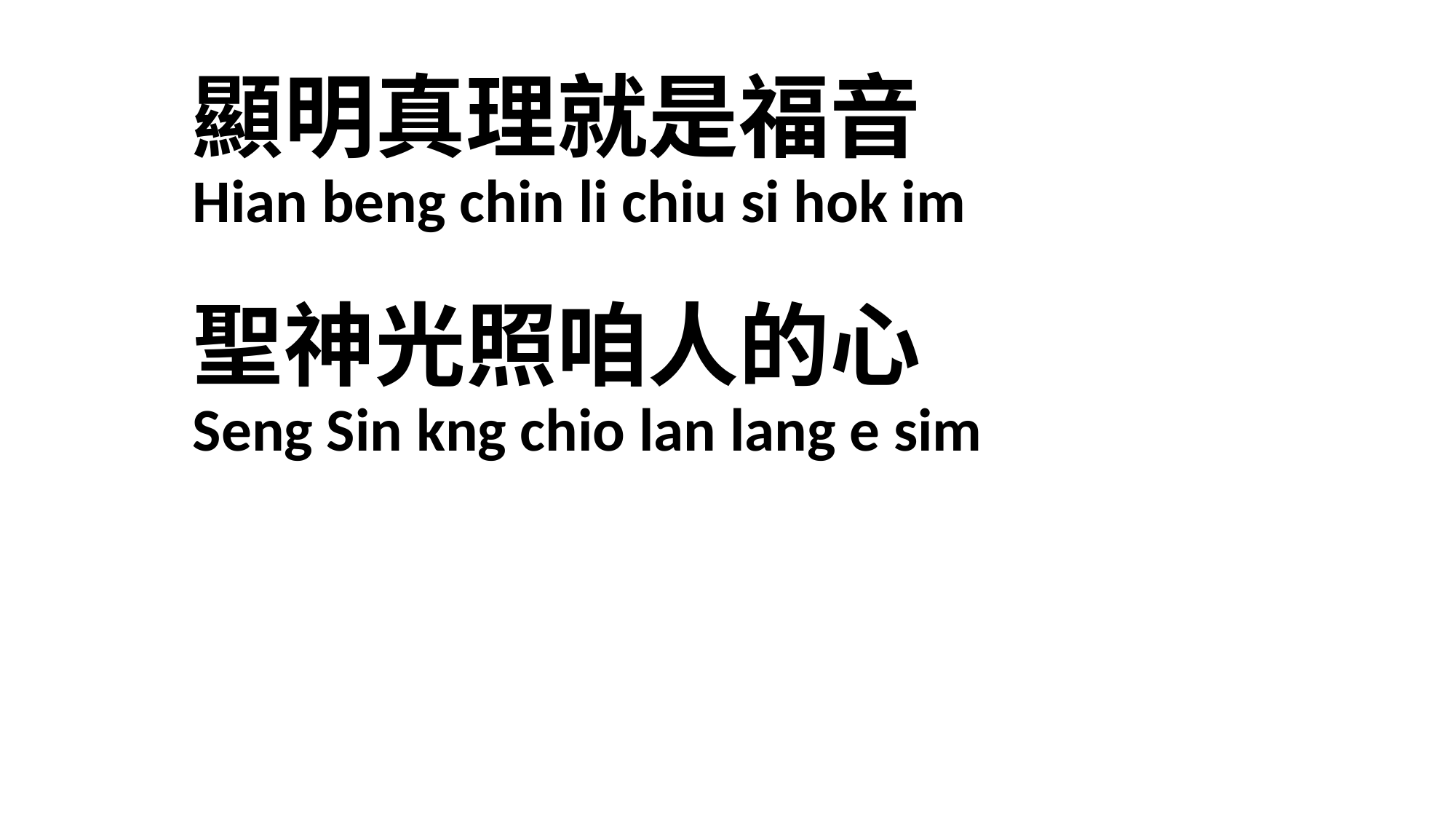

# 顯明真理就是福音 Hian beng chin li chiu si hok im 聖神光照咱人的心 Seng Sin kng chio lan lang e sim